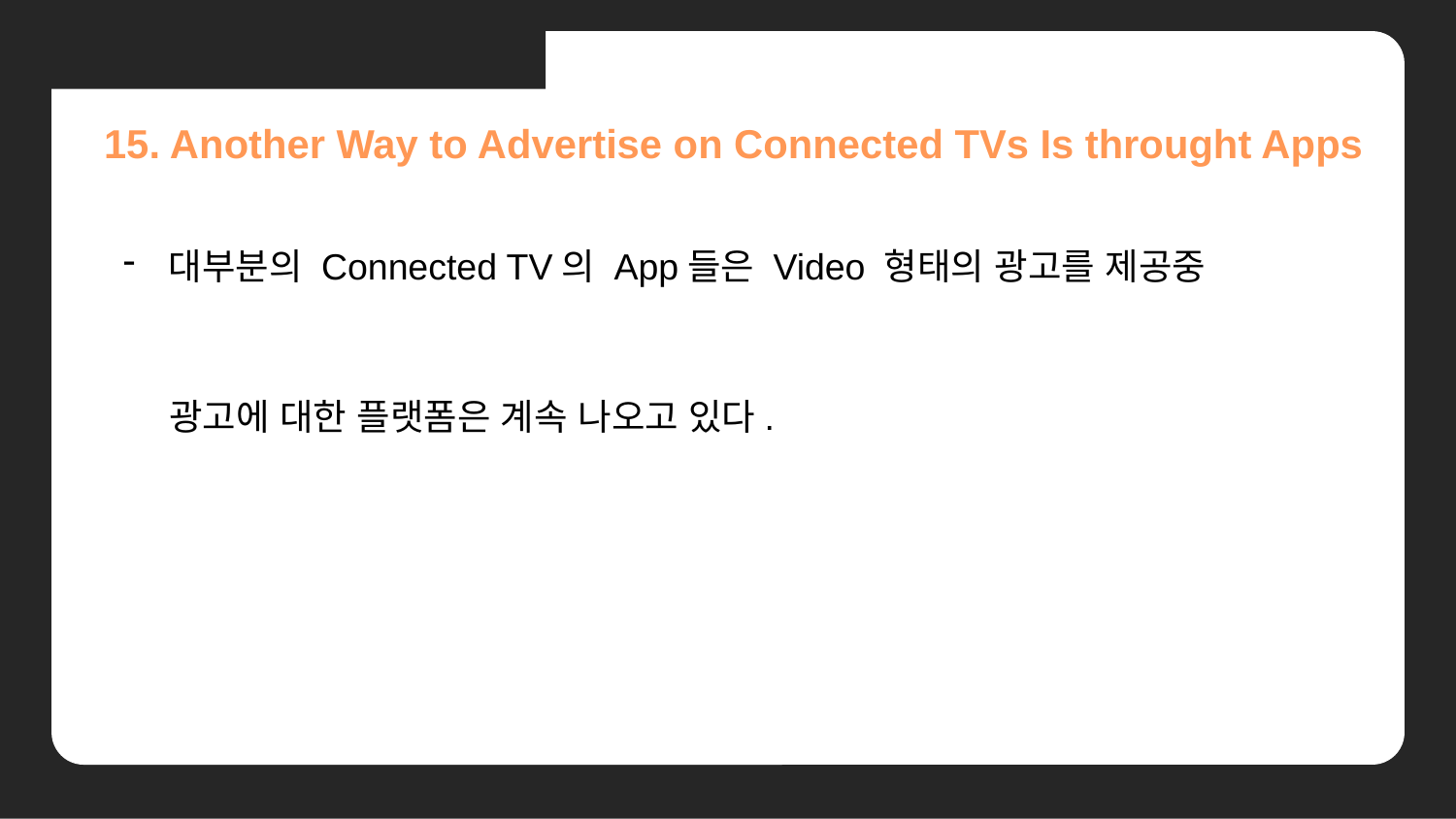

04. Connected TV를 활용한 광고

15. Another Way to Advertise on Connected TVs Is throught Apps
대부분의 Connected TV의 App들은 Video 형태의 광고를 제공중

광고에 대한 플랫폼은 계속 나오고 있다.